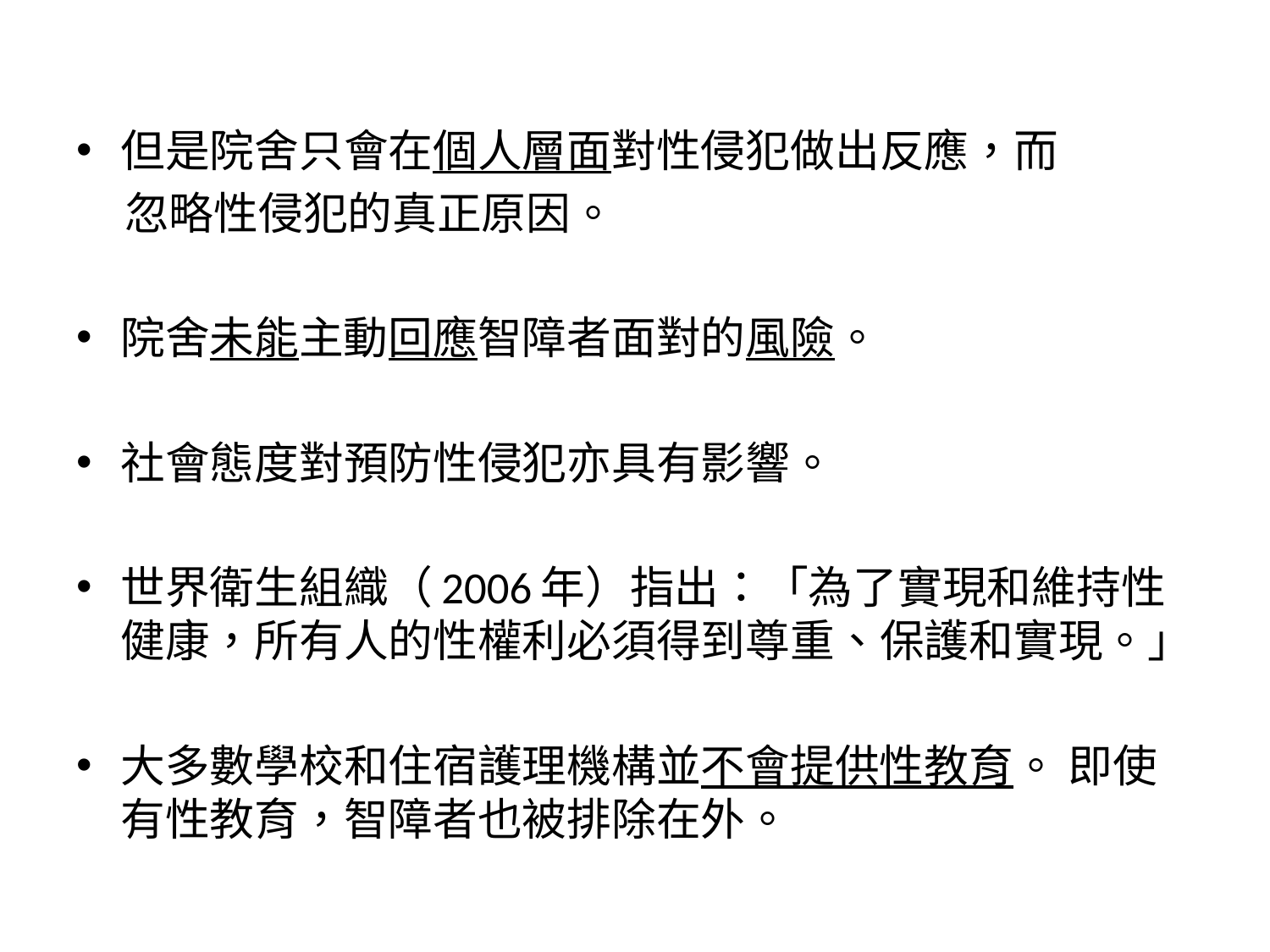

#
但是院舍只會在個人層面對性侵犯做出反應，而
    忽略性侵犯的真正原因。

院舍未能主動回應智障者面對的風險。

社會態度對預防性侵犯亦具有影響。

世界衛生組織（2006年）指出：「為了實現和維持性健康，所有人的性權利必須得到尊重、保護和實現。」

大多數學校和住宿護理機構並不會提供性教育。 即使有性教育，智障者也被排除在外。